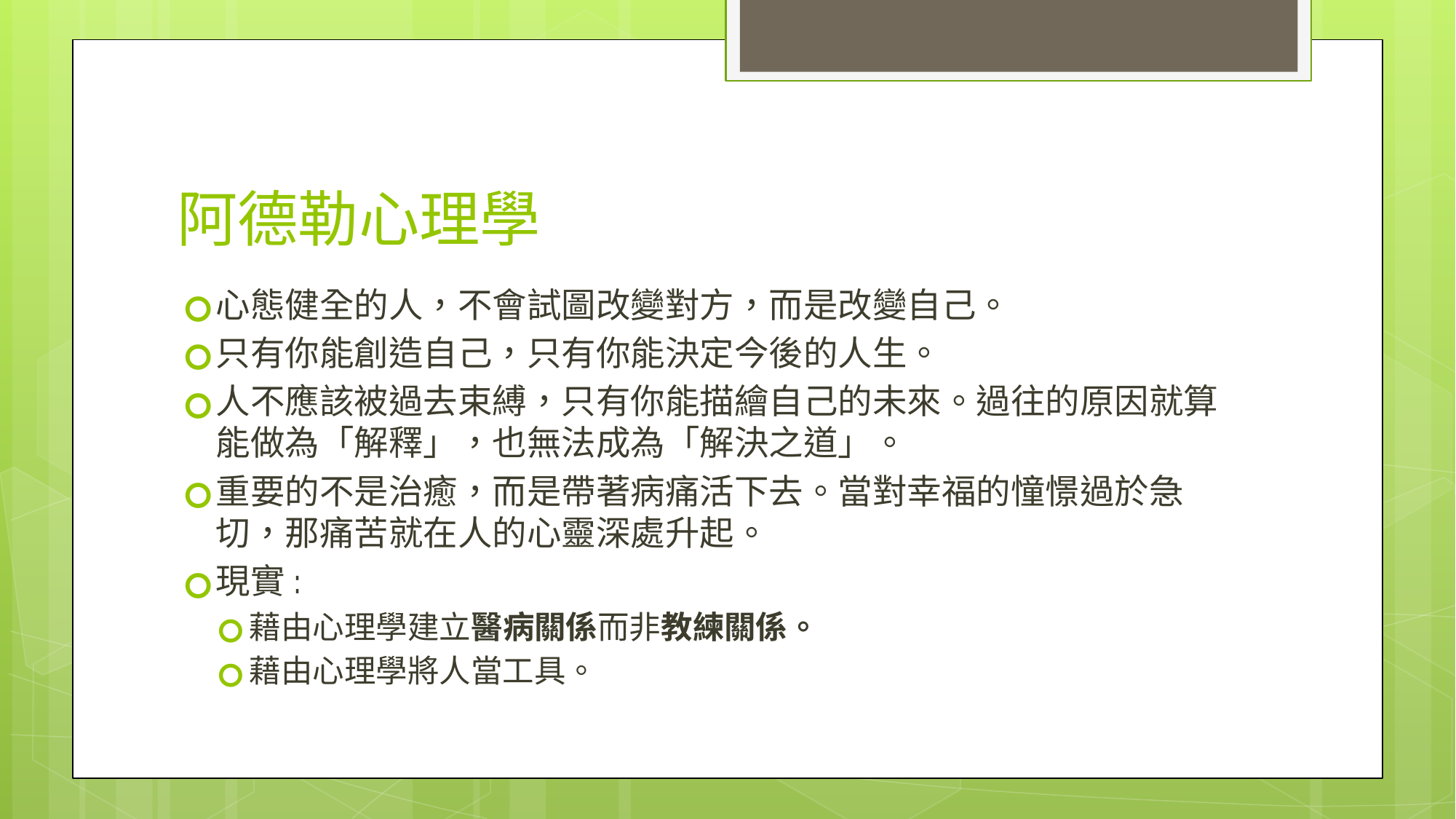

# 阿德勒心理學
心態健全的人，不會試圖改變對方，而是改變自己。
只有你能創造自己，只有你能決定今後的人生。
人不應該被過去束縛，只有你能描繪自己的未來。過往的原因就算能做為「解釋」，也無法成為「解決之道」。
重要的不是治癒，而是帶著病痛活下去。當對幸福的憧憬過於急切，那痛苦就在人的心靈深處升起。
現實:
藉由心理學建立醫病關係而非教練關係。
藉由心理學將人當工具。